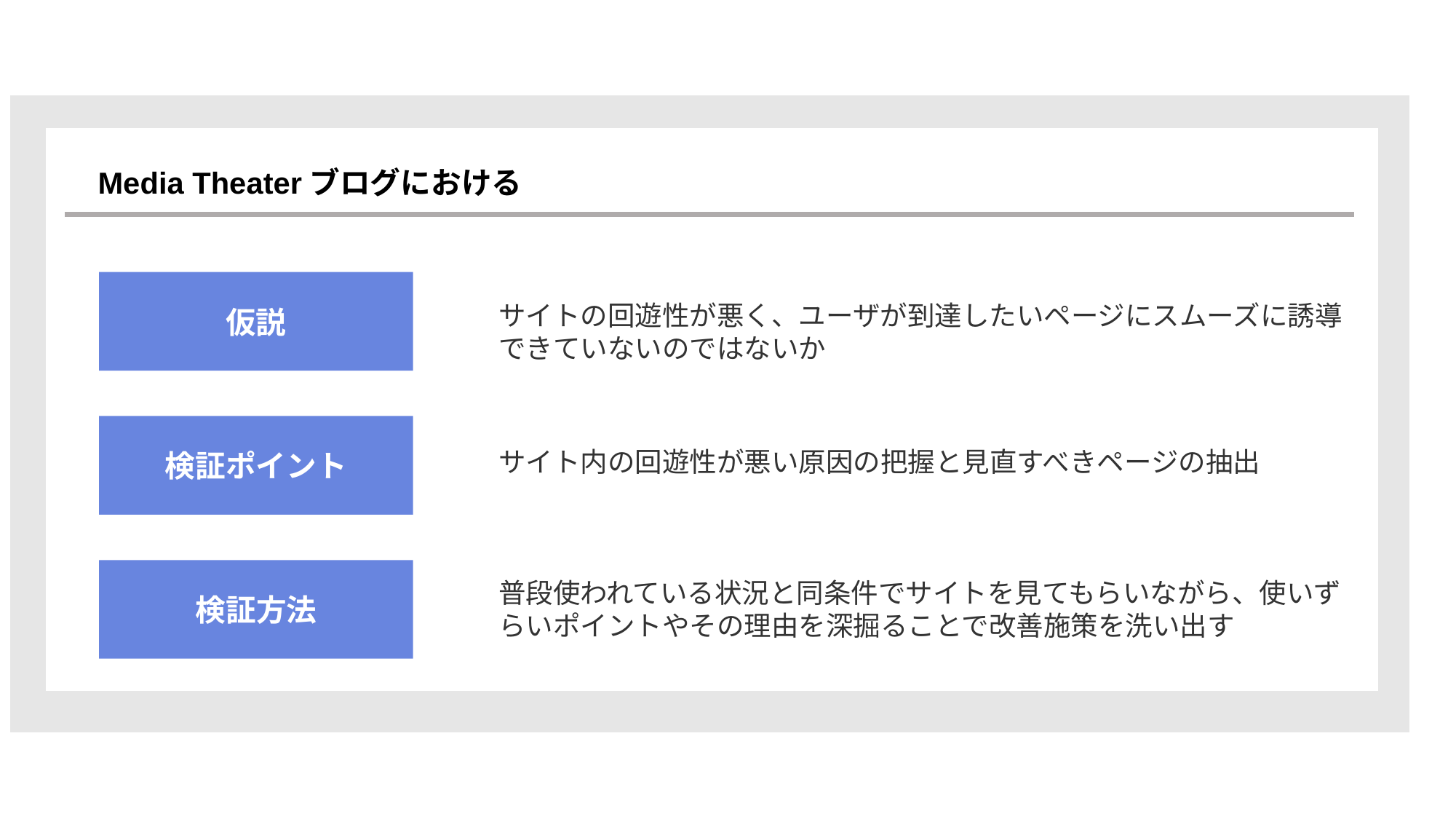

Media Theaterブログにおける
仮説
サイトの回遊性が悪く、ユーザが到達したいページにスムーズに誘導できていないのではないか
検証ポイント
サイト内の回遊性が悪い原因の把握と見直すべきページの抽出
検証方法
普段使われている状況と同条件でサイトを見てもらいながら、使いずらいポイントやその理由を深掘ることで改善施策を洗い出す